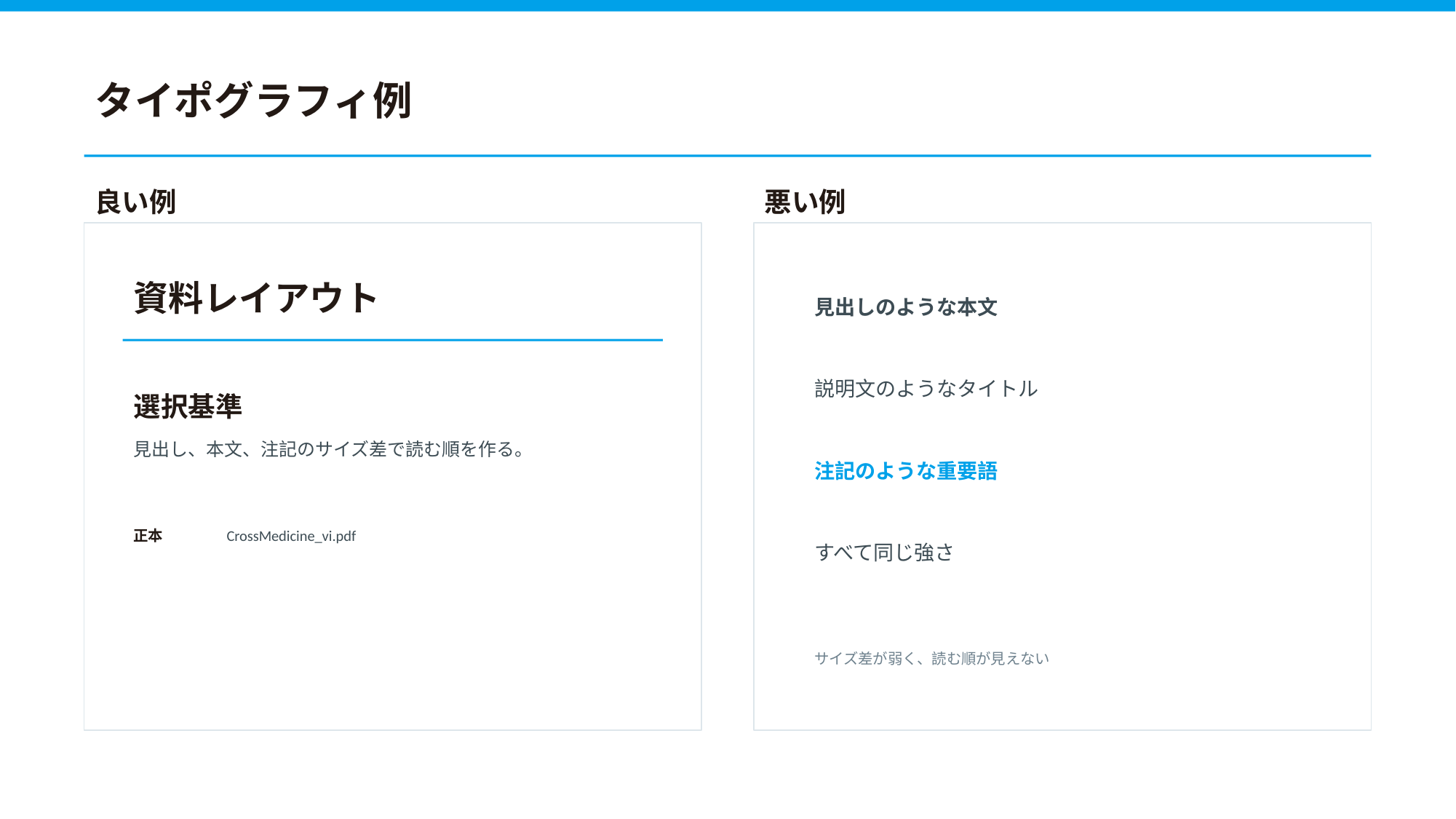

タイポグラフィ例

良い例
悪い例

資料レイアウト
見出しのような本文

説明文のようなタイトル
選択基準
見出し、本文、注記のサイズ差で読む順を作る。
注記のような重要語
正本
CrossMedicine_vi.pdf
すべて同じ強さ
サイズ差が弱く、読む順が見えない